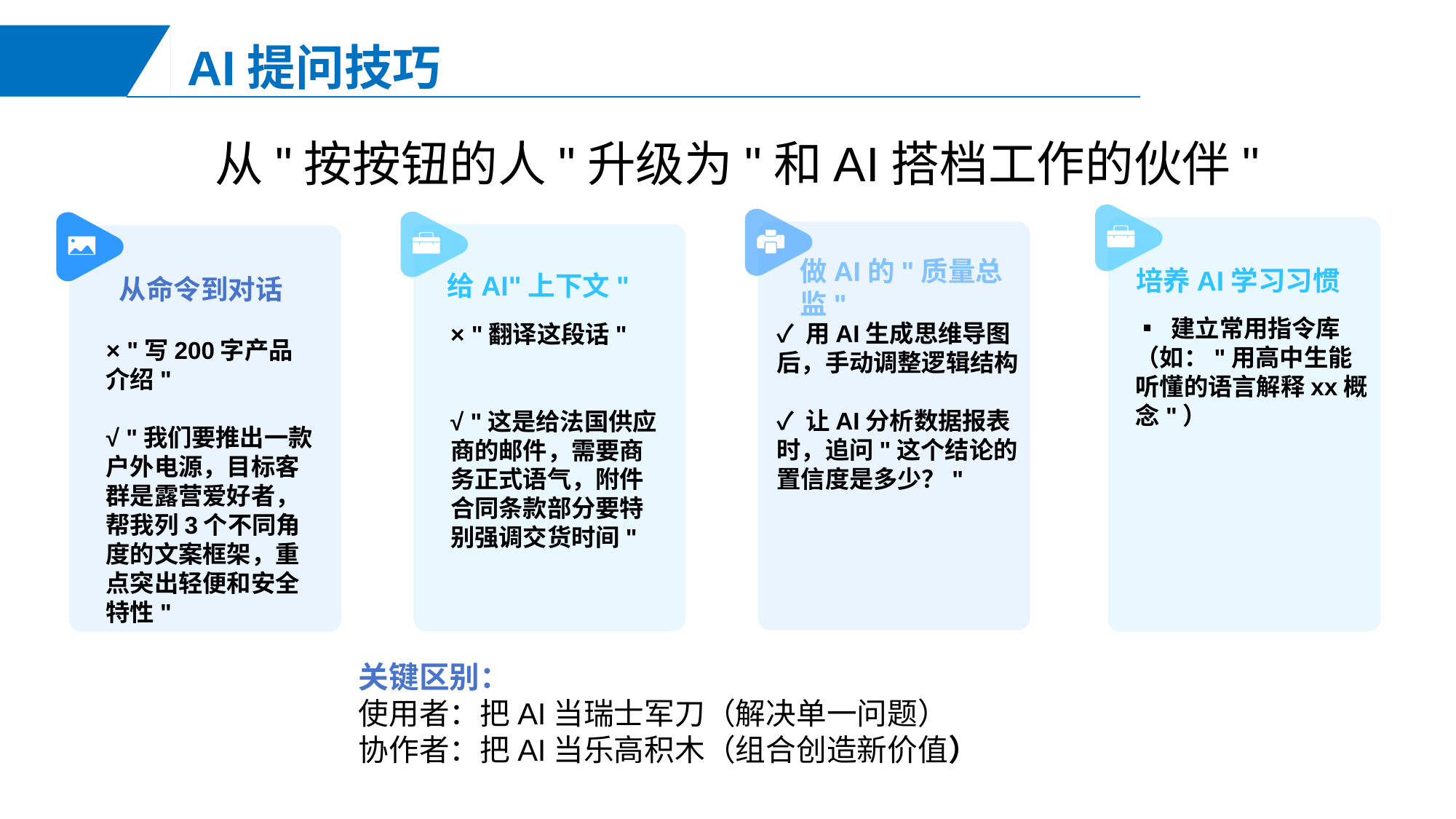

AI提问技巧

从"按按钮的人"升级为"和AI搭档工作的伙伴"

培养AI学习习惯
▪️ 建立常用指令库（如："用高中生能听懂的语言解释xx概念"）

做AI的"质量总监"
✓ 用AI生成思维导图后，手动调整逻辑结构

✓ 让AI分析数据报表时，追问"这个结论的置信度是多少？"

给AI"上下文"
× "翻译这段话"

√ "这是给法国供应商的邮件，需要商务正式语气，附件合同条款部分要特别强调交货时间"

 从命令到对话
× "写200字产品介绍"

√ "我们要推出一款户外电源，目标客群是露营爱好者，帮我列3个不同角度的文案框架，重点突出轻便和安全特性"

关键区别：
使用者：把AI当瑞士军刀（解决单一问题）
协作者：把AI当乐高积木（组合创造新价值）